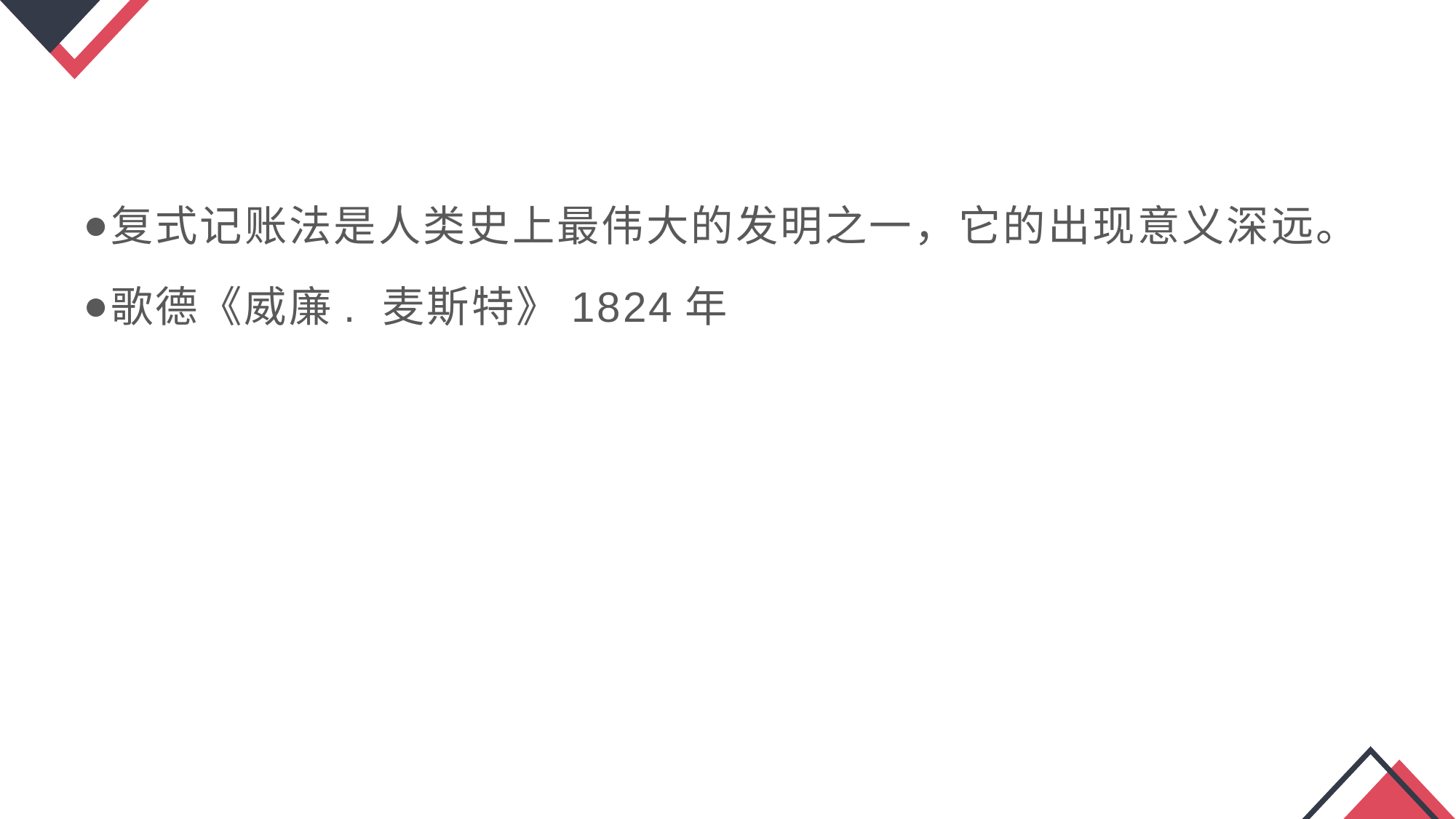

复式记账法是人类史上最伟大的发明之一，它的出现意义深远。
歌德《威廉. 麦斯特》1824年